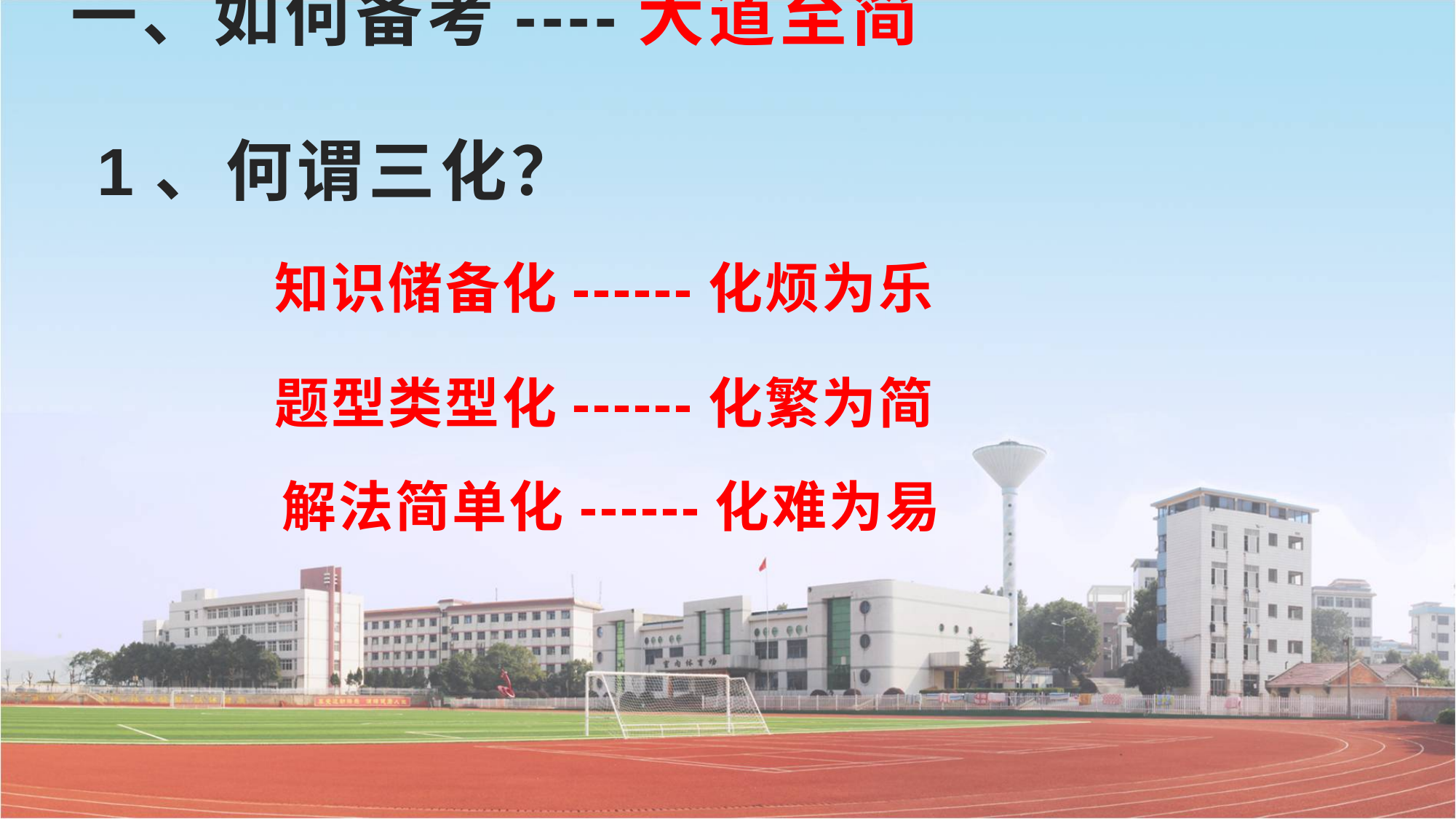

# 一、如何备考----大道至简
1、何谓三化？
知识储备化------化烦为乐
题型类型化------化繁为简
 解法简单化------化难为易